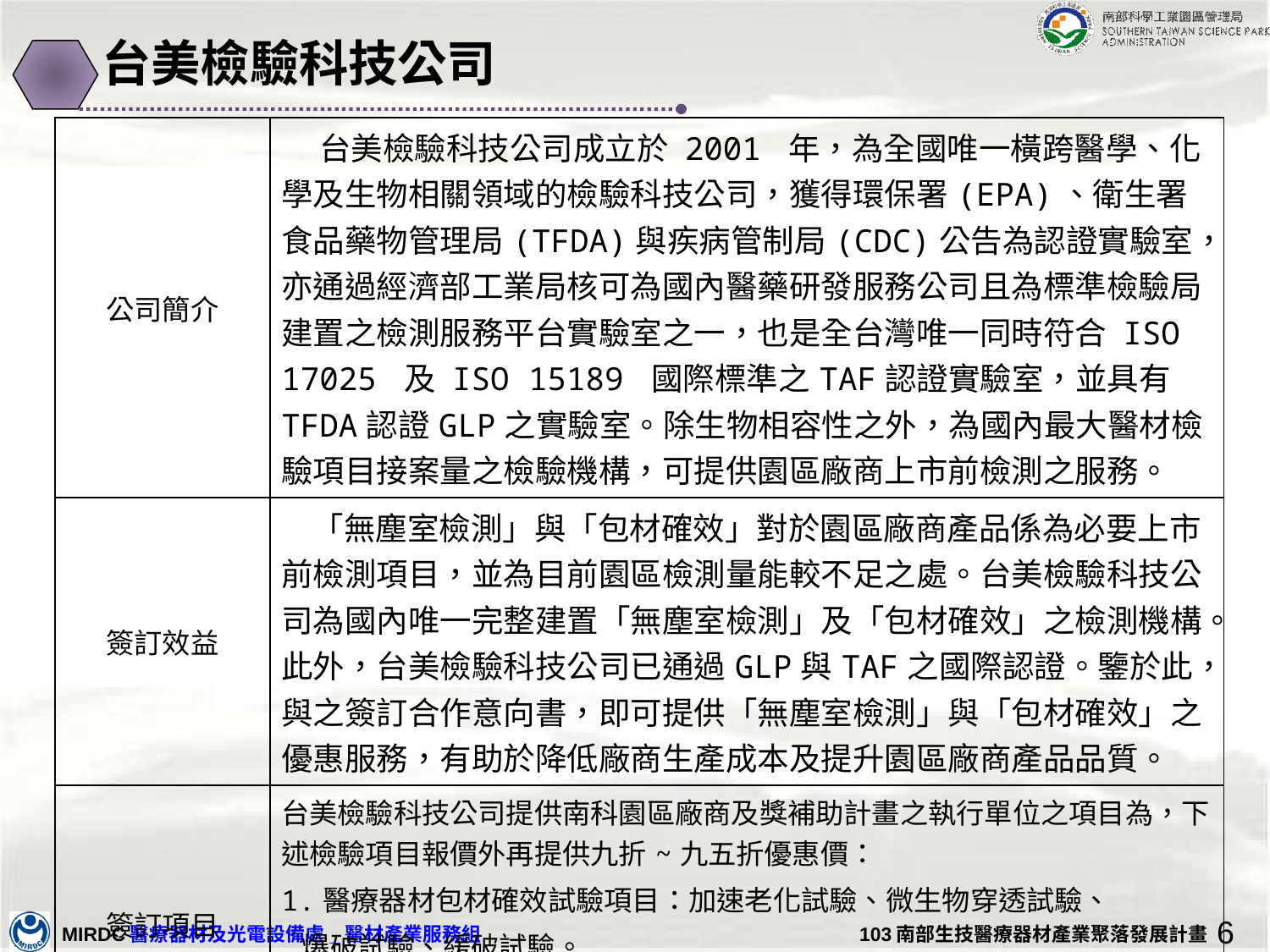

# 台美檢驗科技公司
| 公司簡介 | 台美檢驗科技公司成立於 2001 年，為全國唯一橫跨醫學、化學及生物相關領域的檢驗科技公司，獲得環保署(EPA)、衛生署食品藥物管理局(TFDA)與疾病管制局(CDC)公告為認證實驗室，亦通過經濟部工業局核可為國內醫藥研發服務公司且為標準檢驗局建置之檢測服務平台實驗室之一，也是全台灣唯一同時符合 ISO 17025 及 ISO 15189 國際標準之TAF認證實驗室，並具有TFDA認證GLP之實驗室。除生物相容性之外，為國內最大醫材檢驗項目接案量之檢驗機構，可提供園區廠商上市前檢測之服務。 |
| --- | --- |
| 簽訂效益 | 「無塵室檢測」與「包材確效」對於園區廠商產品係為必要上市前檢測項目，並為目前園區檢測量能較不足之處。台美檢驗科技公司為國內唯一完整建置「無塵室檢測」及「包材確效」之檢測機構。此外，台美檢驗科技公司已通過GLP與TAF之國際認證。鑒於此，與之簽訂合作意向書，即可提供「無塵室檢測」與「包材確效」之優惠服務，有助於降低廠商生產成本及提升園區廠商產品品質。 |
| 簽訂項目 | 台美檢驗科技公司提供南科園區廠商及獎補助計畫之執行單位之項目為，下述檢驗項目報價外再提供九折~九五折優惠價： 1.醫療器材包材確效試驗項目：加速老化試驗、微生物穿透試驗、 爆破試驗、緩破試驗。 2.無塵室環境監控 3.空氣落菌試驗 |